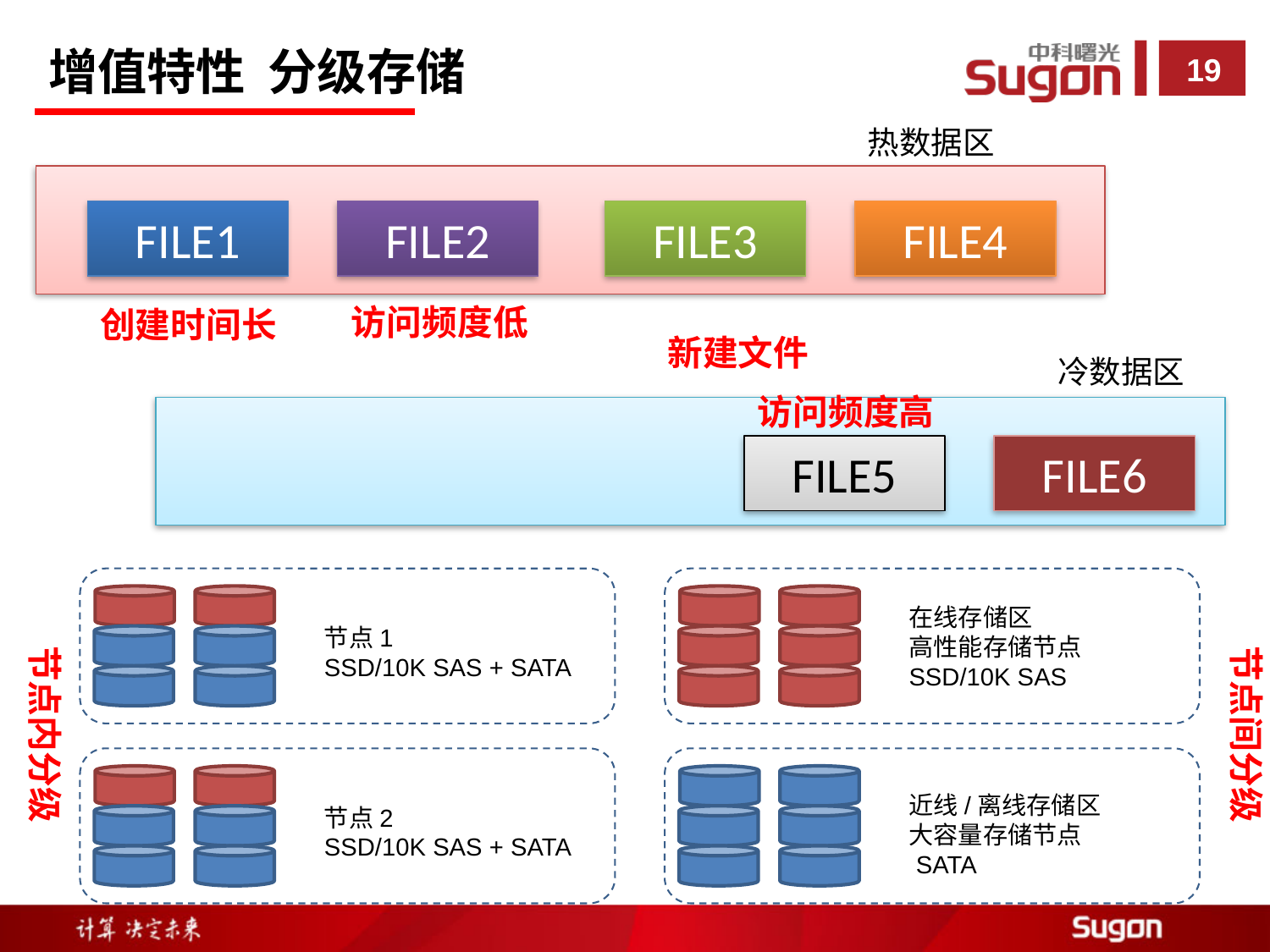

增值特性  分级存储
热数据区

FILE1
FILE2
FILE3
FILE4
访问频度低
创建时间长
新建文件
冷数据区
访问频度高

FILE5
FILE6

节点1
SSD/10K SAS + SATA
节点内分级

节点2
SSD/10K SAS + SATA

在线存储区
高性能存储节点
SSD/10K SAS
节点间分级

近线/离线存储区
大容量存储节点
 SATA